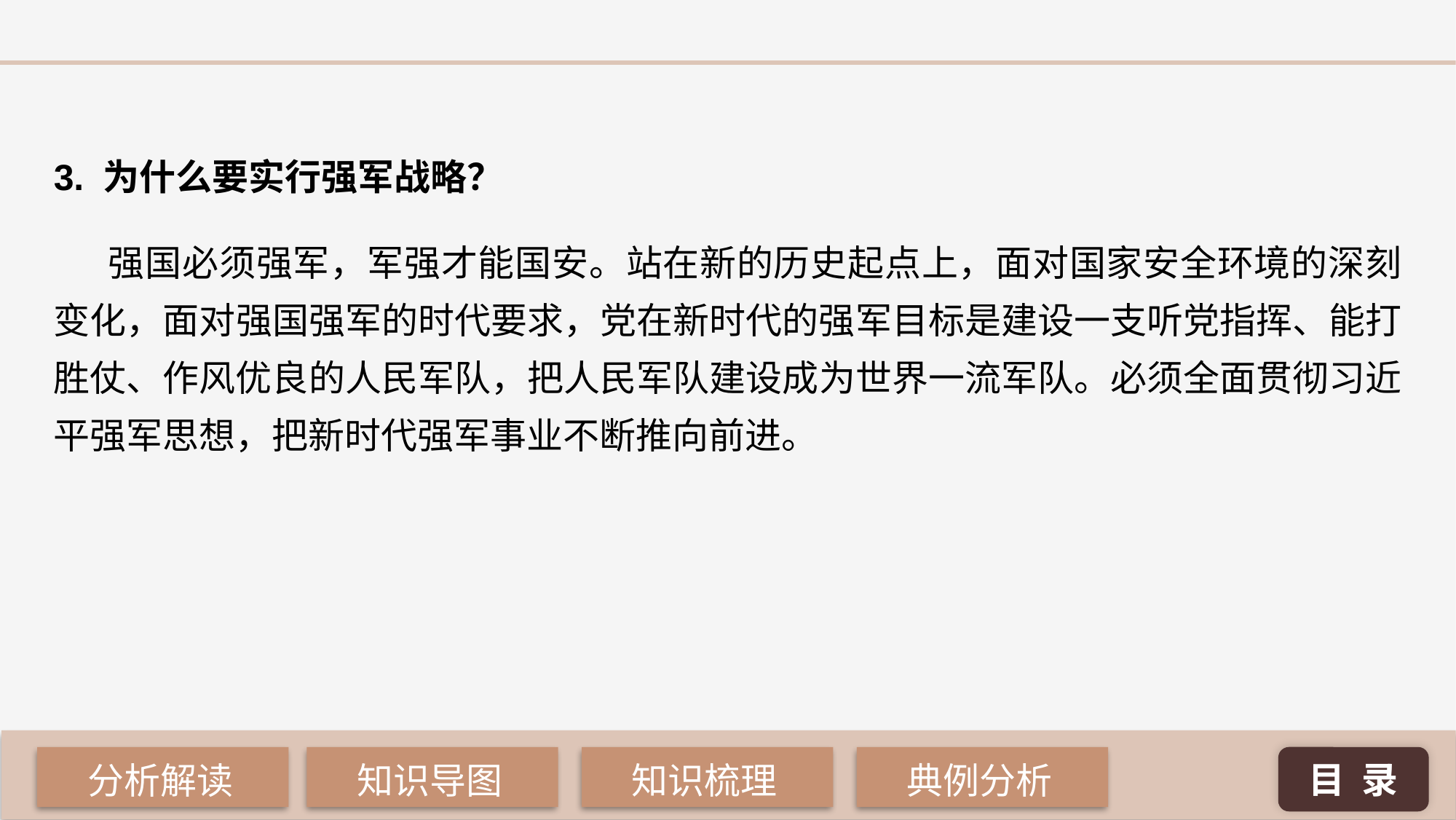

3. 为什么要实行强军战略？
强国必须强军，军强才能国安。站在新的历史起点上，面对国家安全环境的深刻变化，面对强国强军的时代要求，党在新时代的强军目标是建设一支听党指挥、能打胜仗、作风优良的人民军队，把人民军队建设成为世界一流军队。必须全面贯彻习近平强军思想，把新时代强军事业不断推向前进。